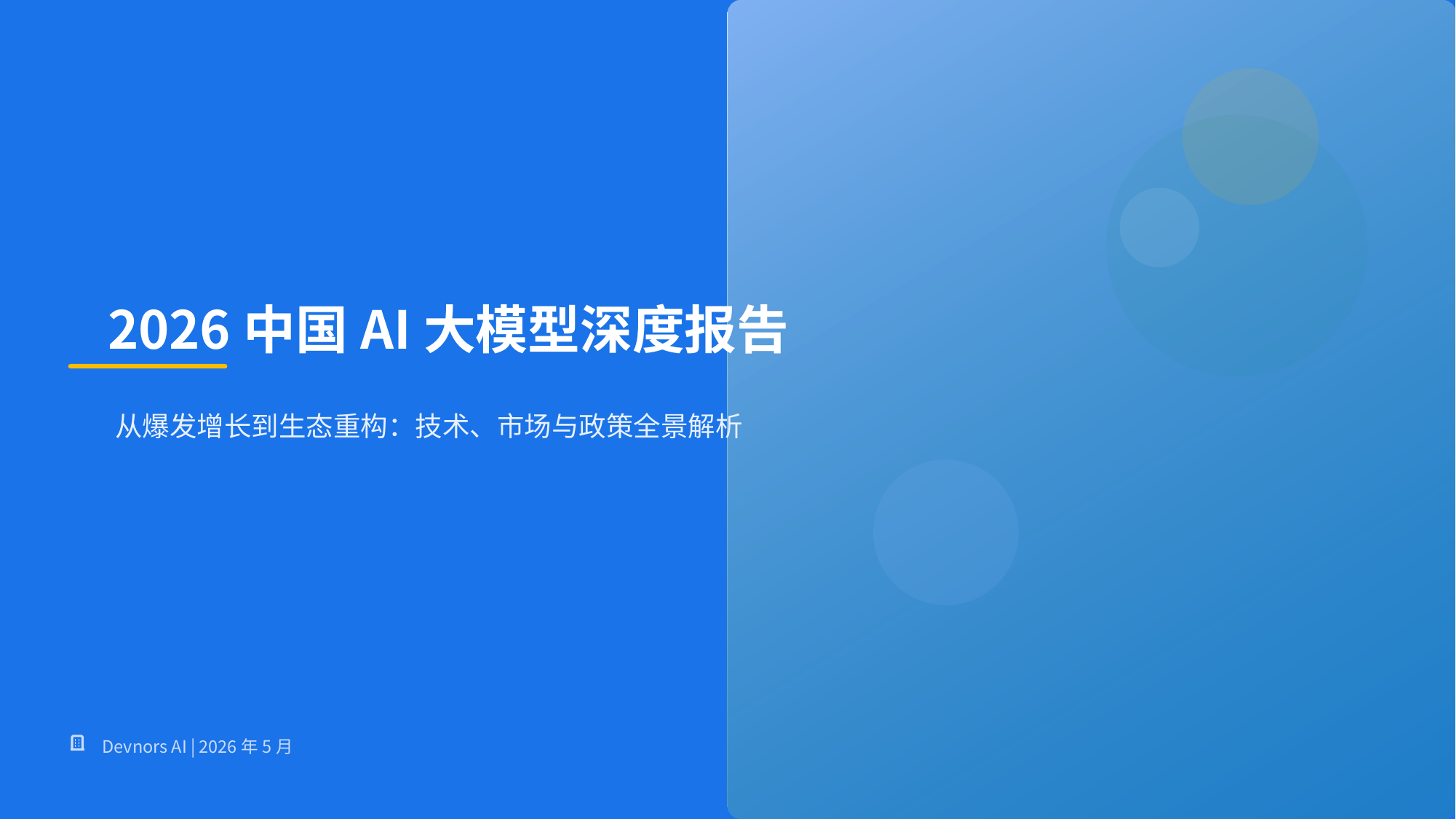

2026中国AI大模型深度报告

从爆发增长到生态重构：技术、市场与政策全景解析

Devnors AI | 2026年5月